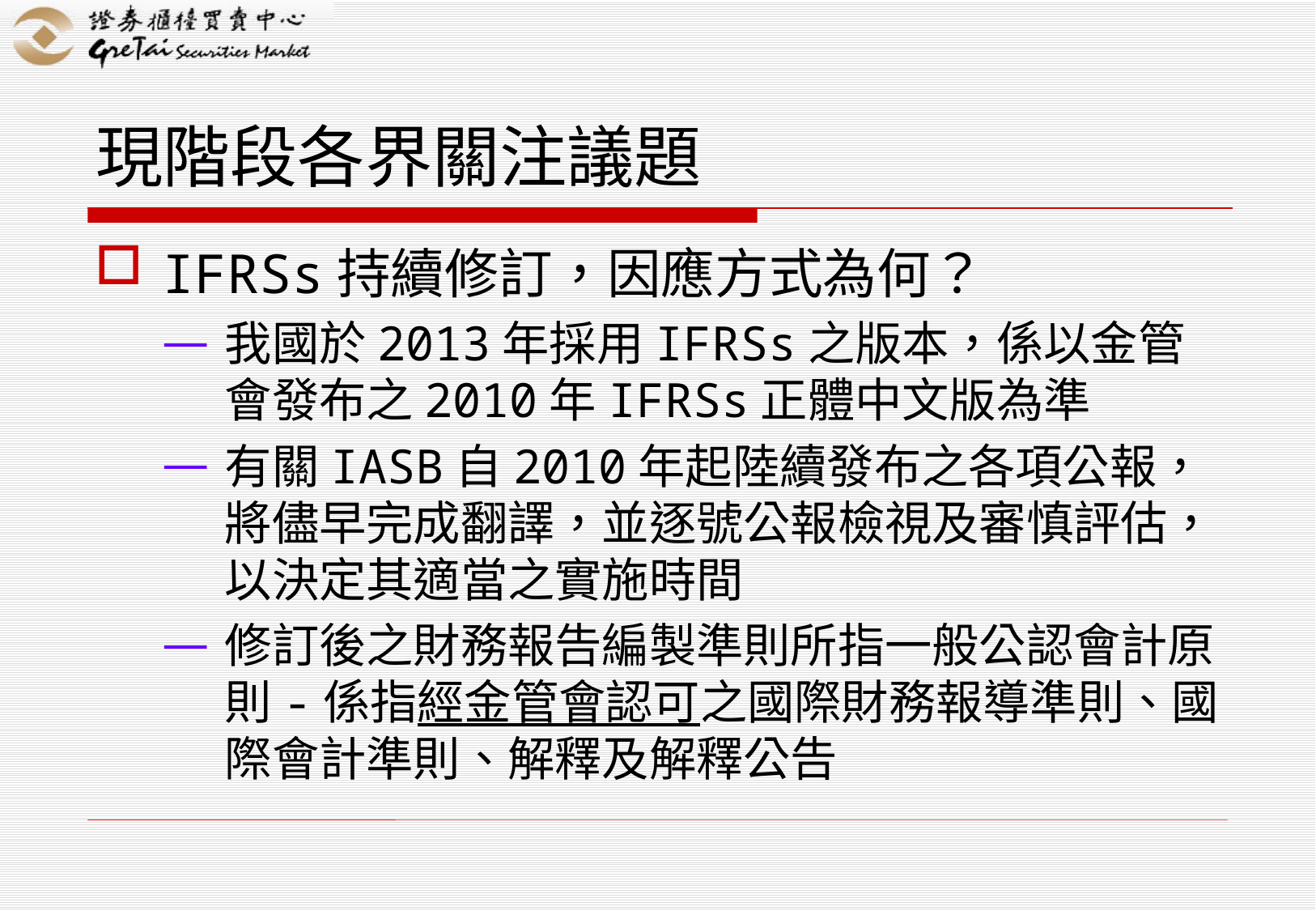

# 現階段各界關注議題
IFRSs持續修訂，因應方式為何？
我國於2013年採用IFRSs之版本，係以金管會發布之2010年IFRSs正體中文版為準
有關IASB自2010年起陸續發布之各項公報，將儘早完成翻譯，並逐號公報檢視及審慎評估，以決定其適當之實施時間
修訂後之財務報告編製準則所指一般公認會計原則-係指經金管會認可之國際財務報導準則、國際會計準則、解釋及解釋公告